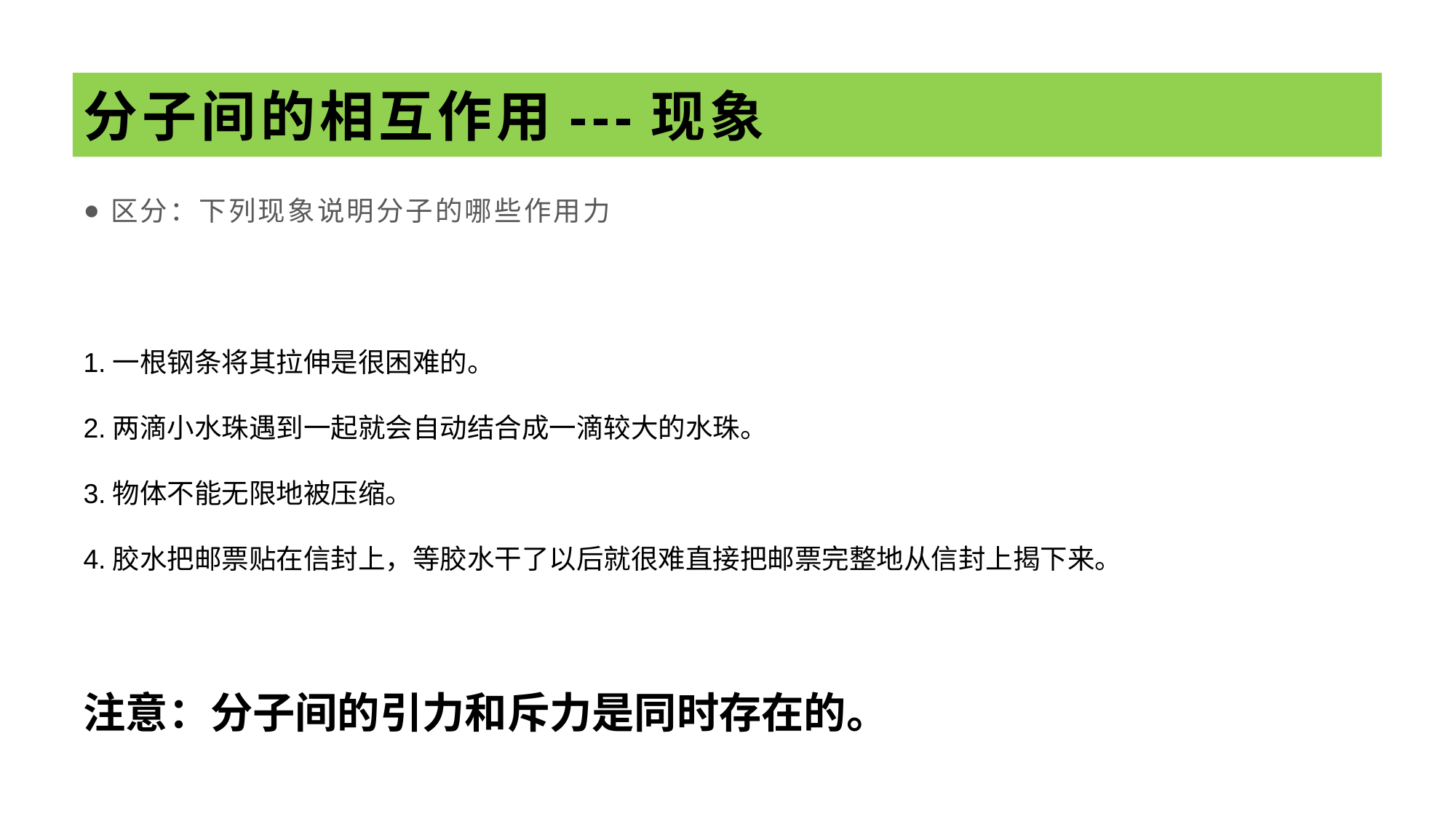

# 分子间的相互作用---现象
区分：下列现象说明分子的哪些作用力
1.一根钢条将其拉伸是很困难的。
2.两滴小水珠遇到一起就会自动结合成一滴较大的水珠。
3.物体不能无限地被压缩。
4.胶水把邮票贴在信封上，等胶水干了以后就很难直接把邮票完整地从信封上揭下来。
注意：分子间的引力和斥力是同时存在的。